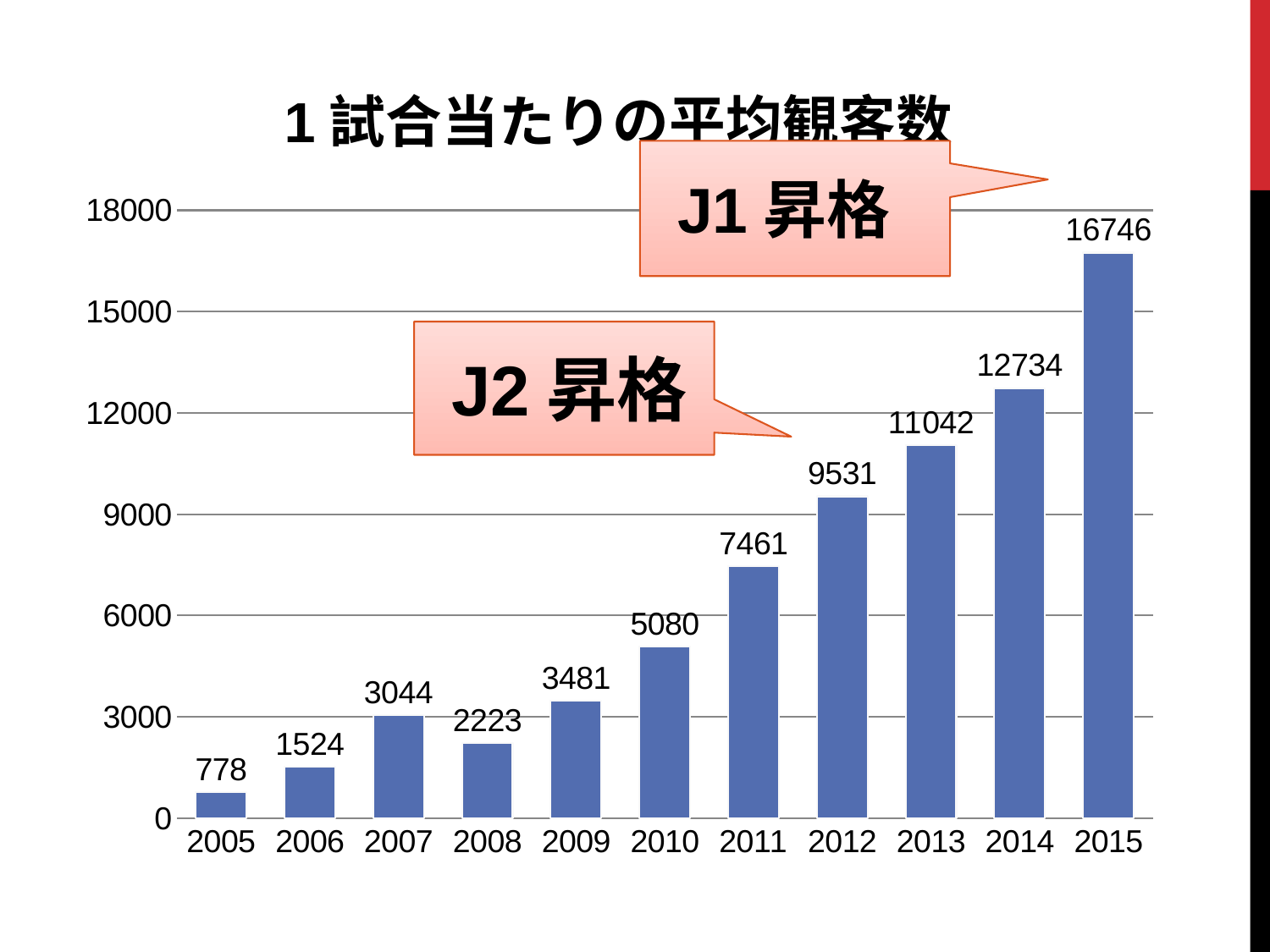

### Chart:

| Category | 1試合当たりの平均観客数 |
|---|---|
| 2005 | 778.0 |
| 2006 | 1524.0 |
| 2007 | 3044.0 |
| 2008 | 2223.0 |
| 2009 | 3481.0 |
| 2010 | 5080.0 |
| 2011 | 7461.0 |
| 2012 | 9531.0 |
| 2013 | 11042.0 |
| 2014 | 12734.0 |
| 2015 | 16746.0 |
J1昇格

J2昇格